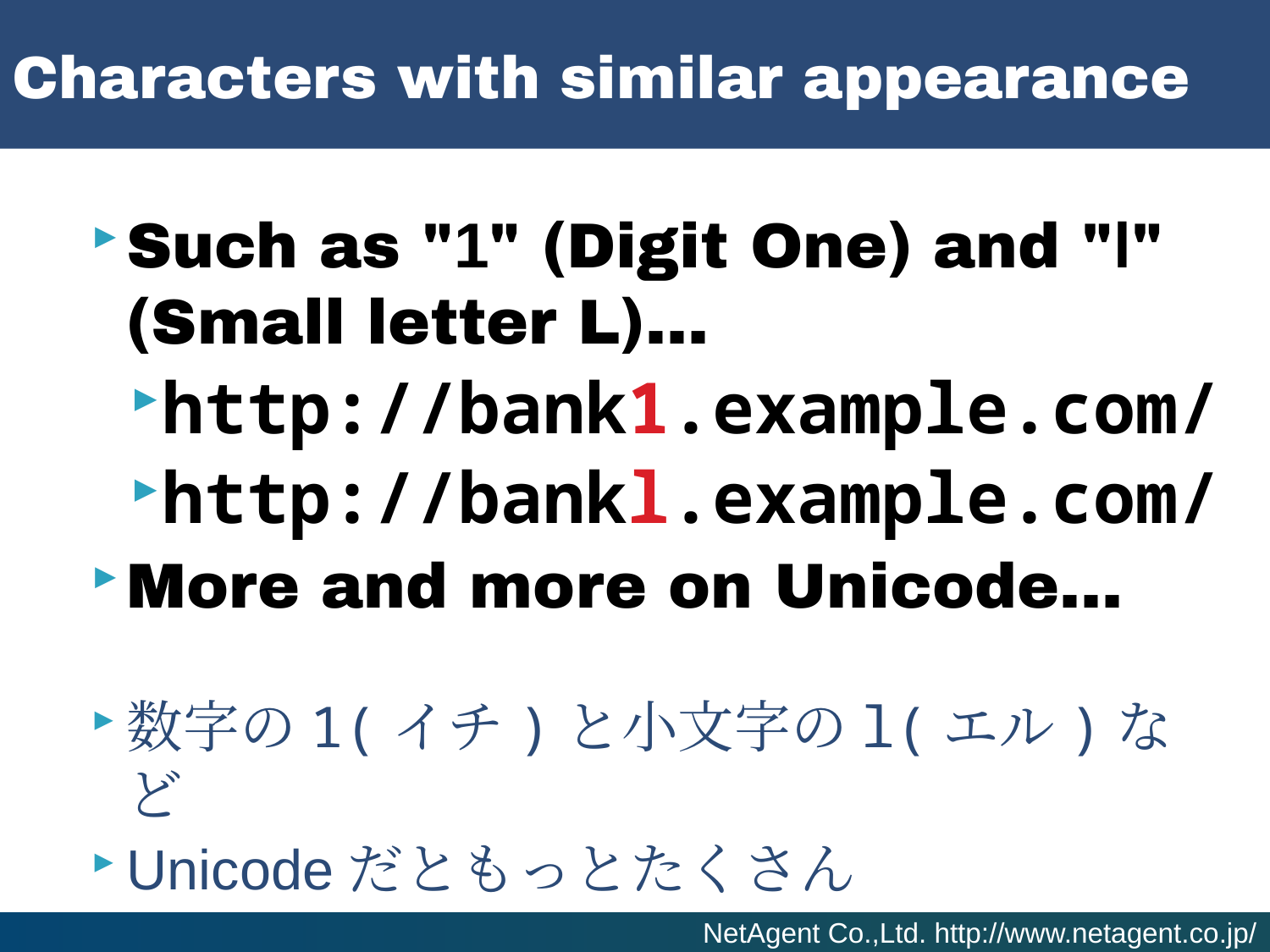

# Characters with similar appearance
Such as "1" (Digit One) and "l" (Small letter L)...
http://bank1.example.com/
http://bankl.example.com/
More and more on Unicode...
数字の1(イチ)と小文字のl(エル)など
Unicodeだともっとたくさん